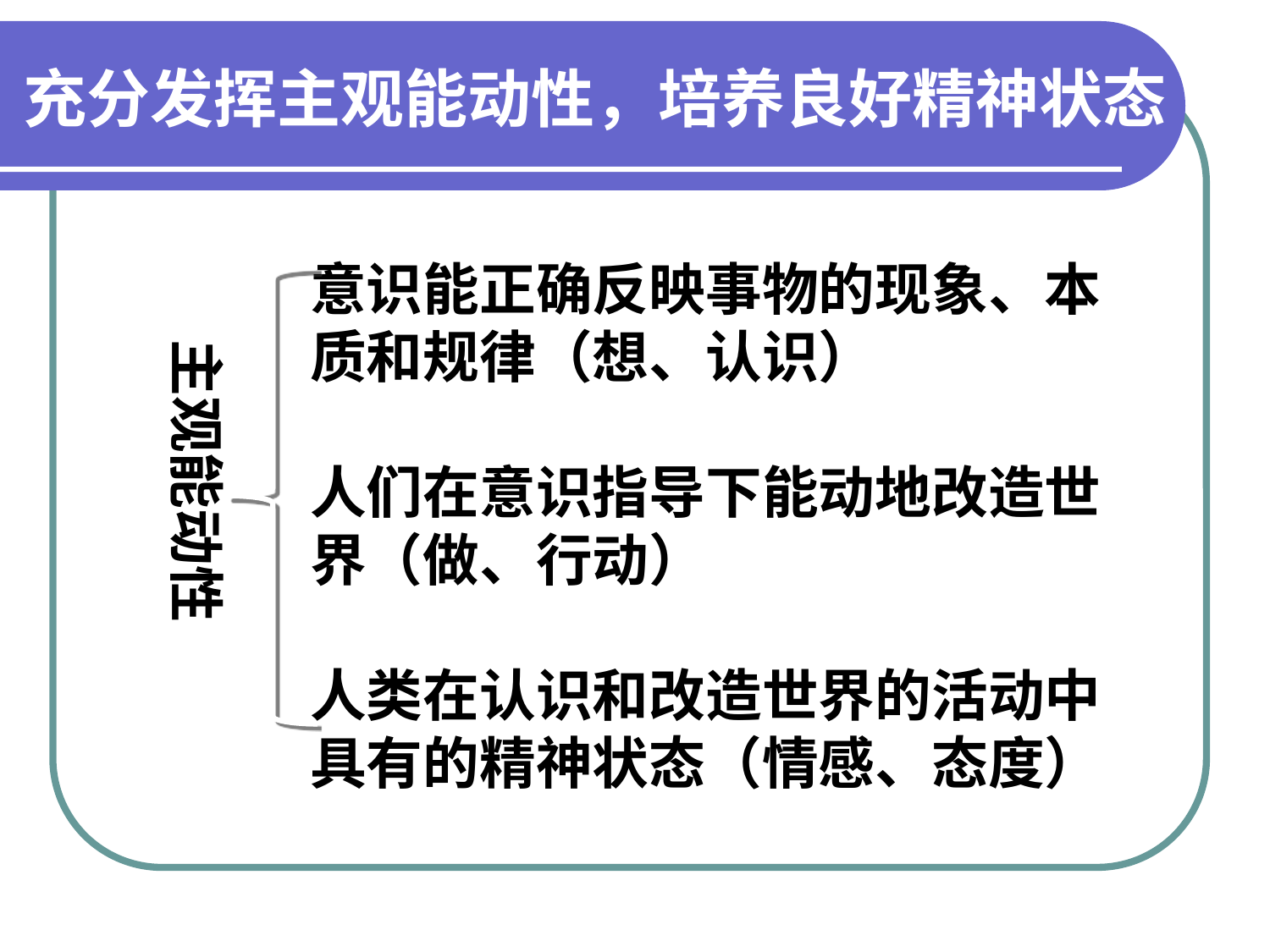

充分发挥主观能动性，培养良好精神状态
意识能正确反映事物的现象、本质和规律（想、认识）

人们在意识指导下能动地改造世界（做、行动）

人类在认识和改造世界的活动中具有的精神状态（情感、态度）

主观能动性